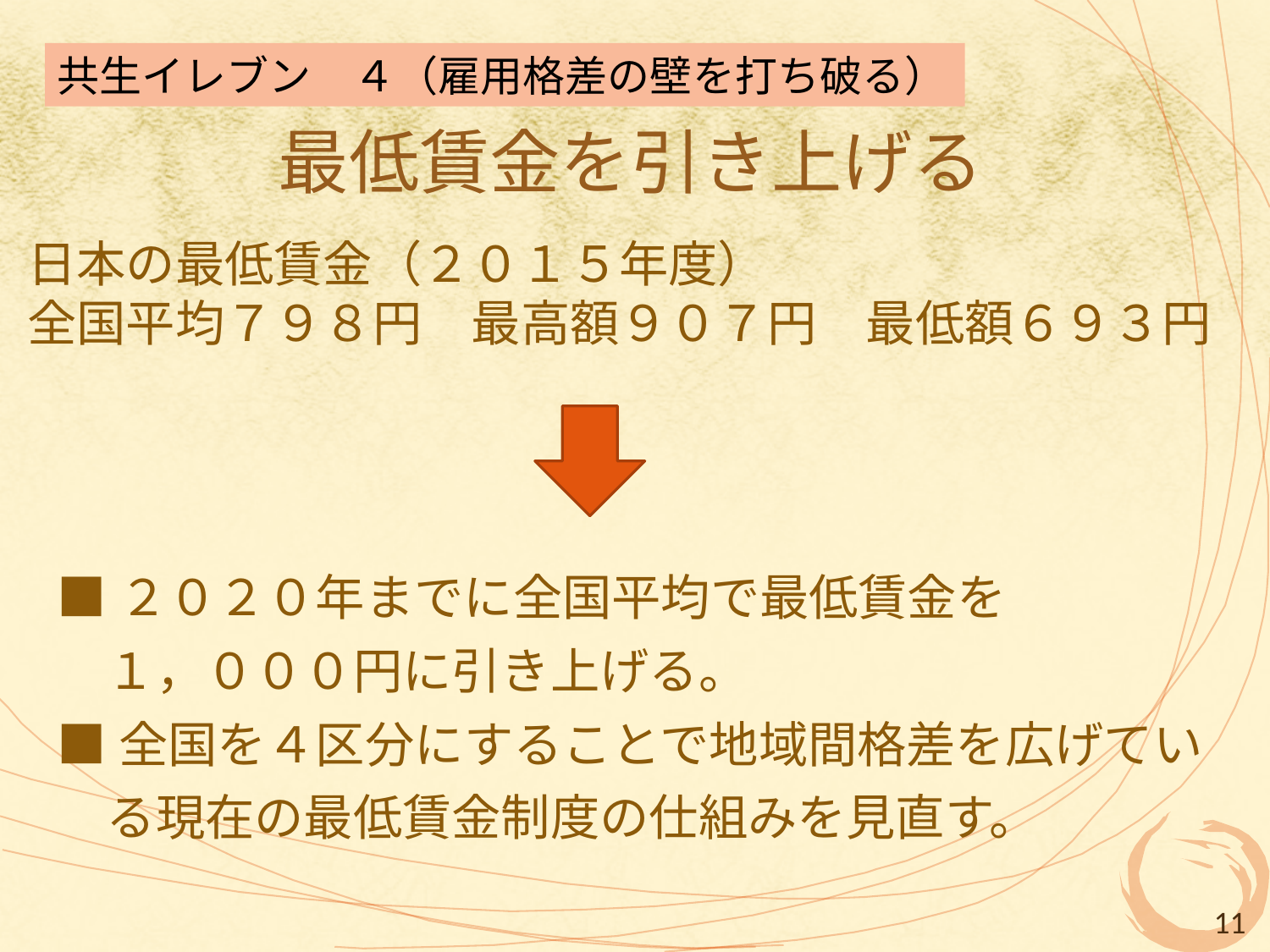

共生イレブン　４（雇用格差の壁を打ち破る）
# 最低賃金を引き上げる
日本の最低賃金（２０１５年度）
全国平均７９８円　最高額９０７円　最低額６９３円

■２０２０年までに全国平均で最低賃金を
　１，０００円に引き上げる。
■全国を４区分にすることで地域間格差を広げてい
　る現在の最低賃金制度の仕組みを見直す。
11